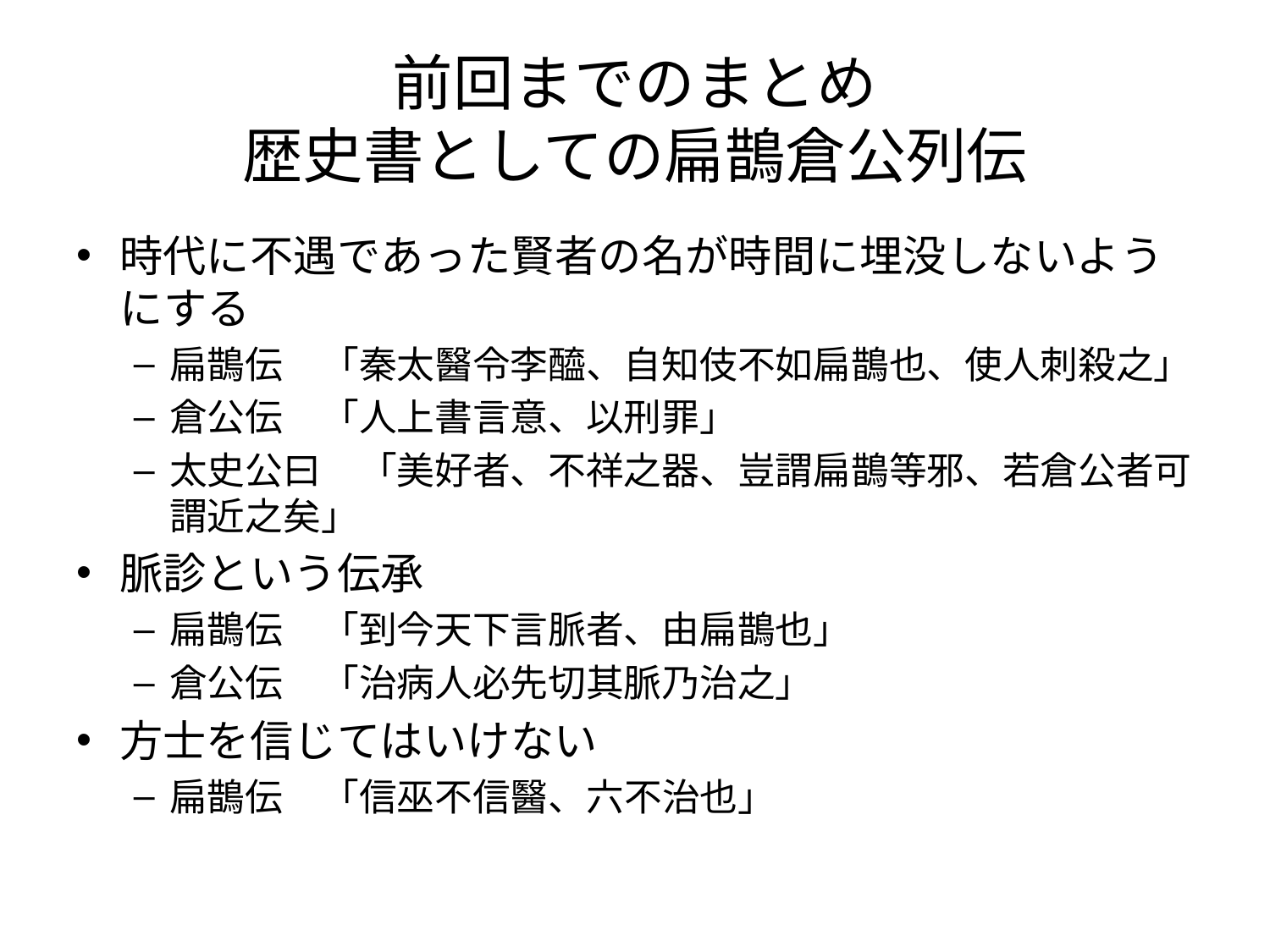

# 前回までのまとめ 歴史書としての扁鵲倉公列伝
時代に不遇であった賢者の名が時間に埋没しないようにする
扁鵲伝　「秦太醫令李醯、自知伎不如扁鵲也、使人刺殺之」
倉公伝　「人上書言意、以刑罪」
太史公曰　「美好者、不祥之器、豈謂扁鵲等邪、若倉公者可謂近之矣」
脈診という伝承
扁鵲伝　「到今天下言脈者、由扁鵲也」
倉公伝　「治病人必先切其脈乃治之」
方士を信じてはいけない
扁鵲伝　「信巫不信醫、六不治也」